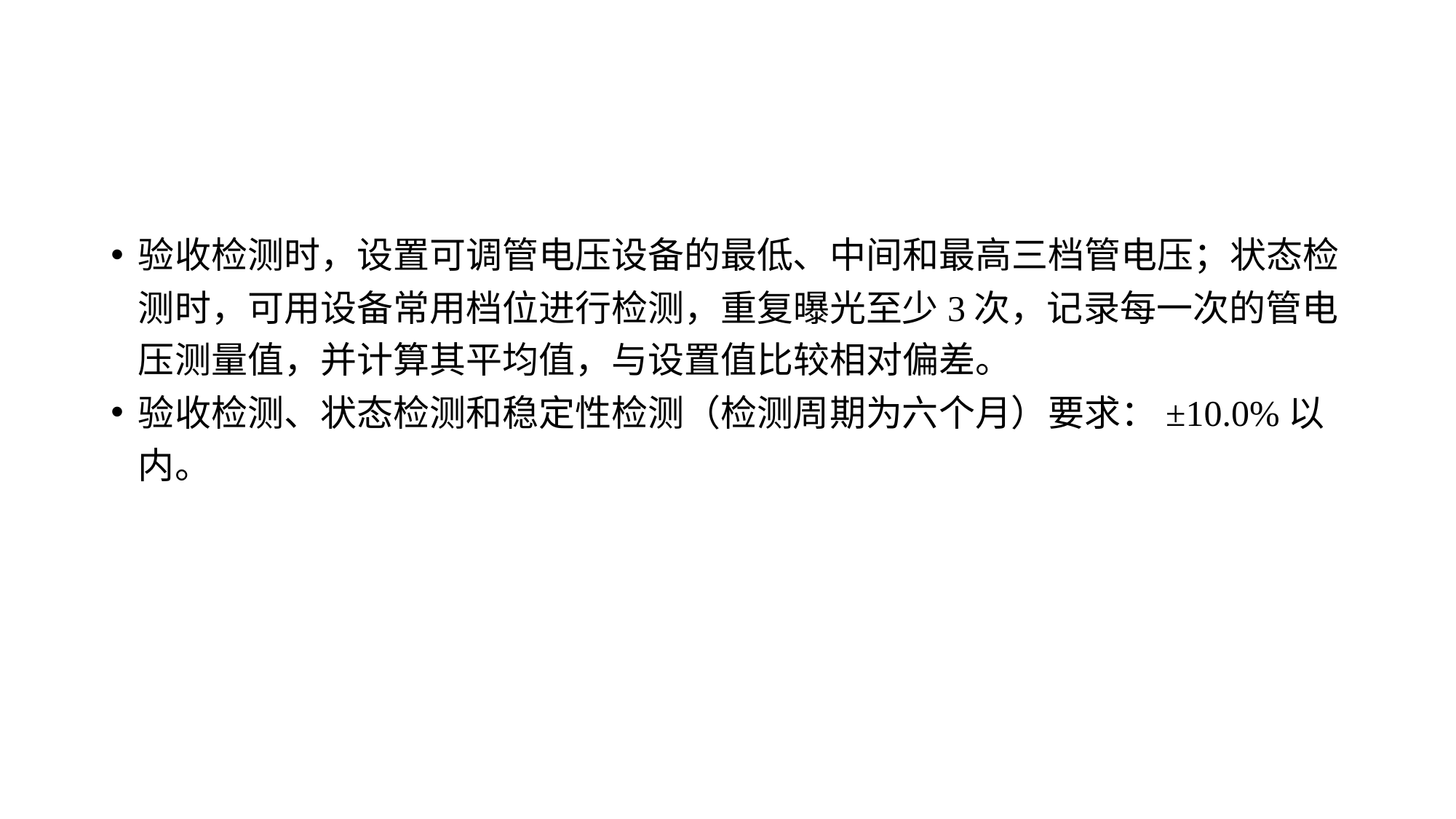

#
验收检测时，设置可调管电压设备的最低、中间和最高三档管电压；状态检测时，可用设备常用档位进行检测，重复曝光至少3次，记录每一次的管电压测量值，并计算其平均值，与设置值比较相对偏差。
验收检测、状态检测和稳定性检测（检测周期为六个月）要求：±10.0%以内。